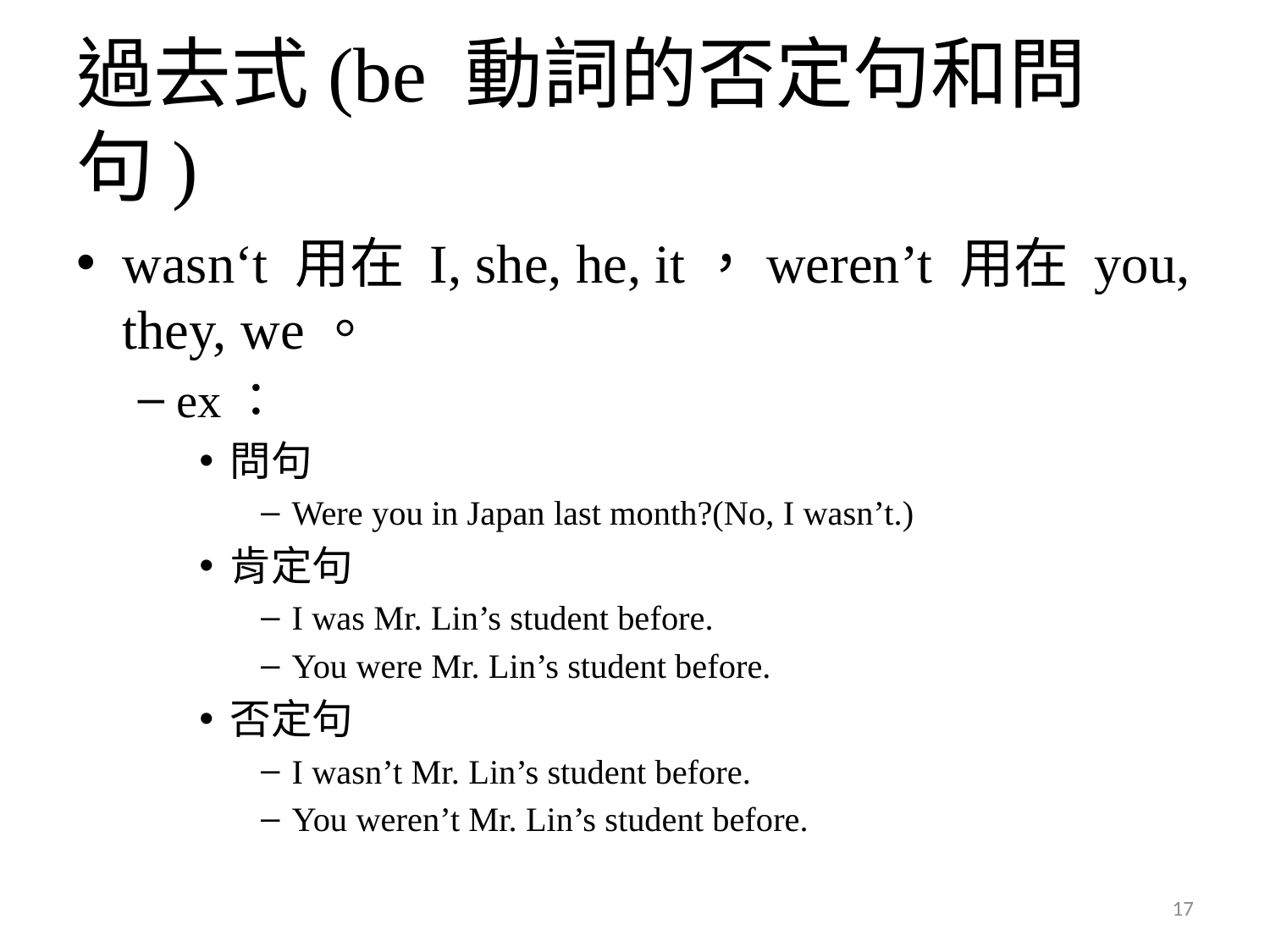

# 過去式(be 動詞的否定句和問句)
wasn‘t 用在 I, she, he, it，weren’t 用在 you, they, we。
ex：
問句
Were you in Japan last month?(No, I wasn’t.)
肯定句
I was Mr. Lin’s student before.
You were Mr. Lin’s student before.
否定句
I wasn’t Mr. Lin’s student before.
You weren’t Mr. Lin’s student before.

17